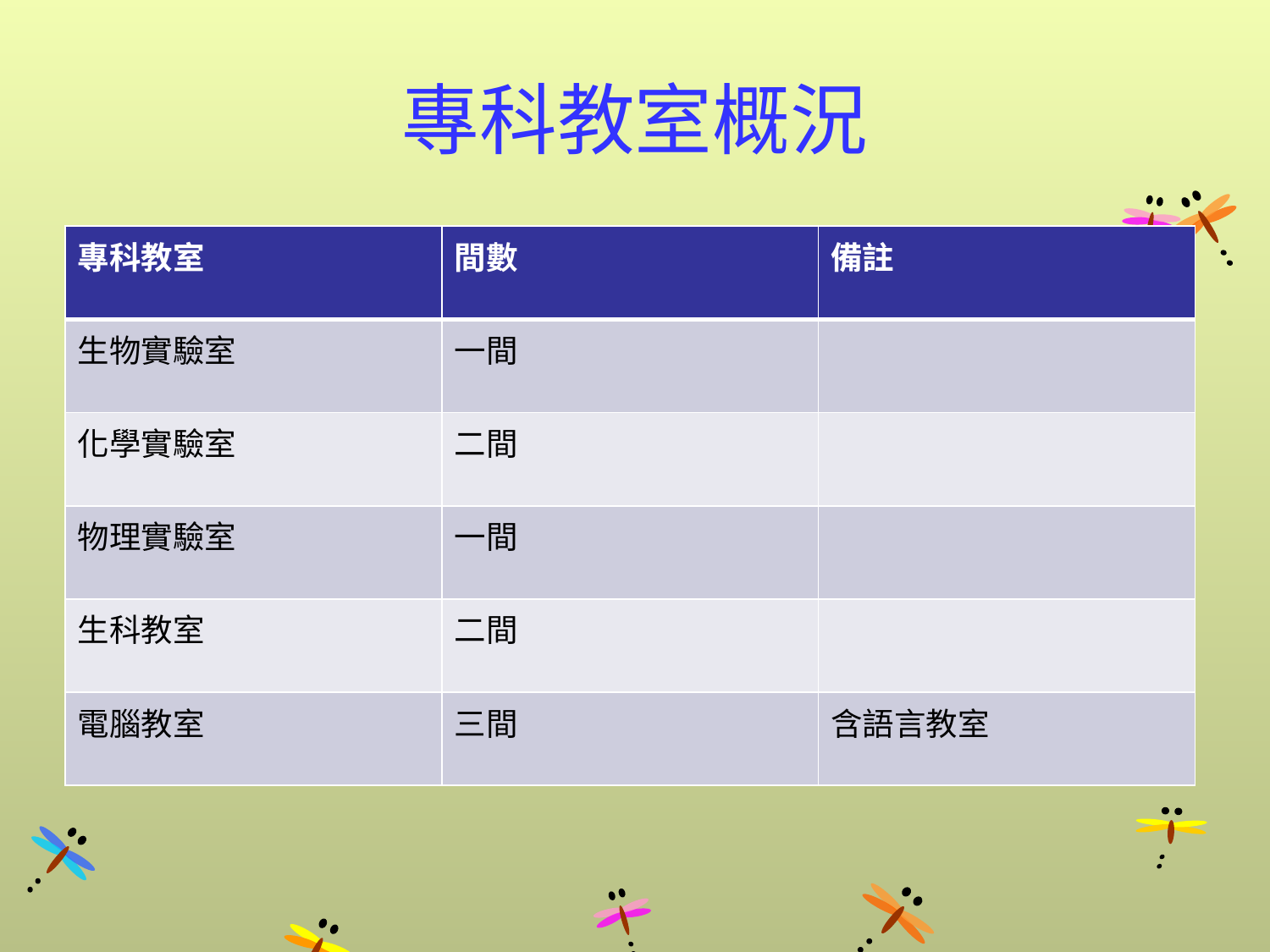

# 專科教室概況
| 專科教室 | 間數 | 備註 |
| --- | --- | --- |
| 生物實驗室 | 一間 |  |
| 化學實驗室 | 二間 |  |
| 物理實驗室 | 一間 |  |
| 生科教室 | 二間 |  |
| 電腦教室 | 三間 | 含語言教室 |